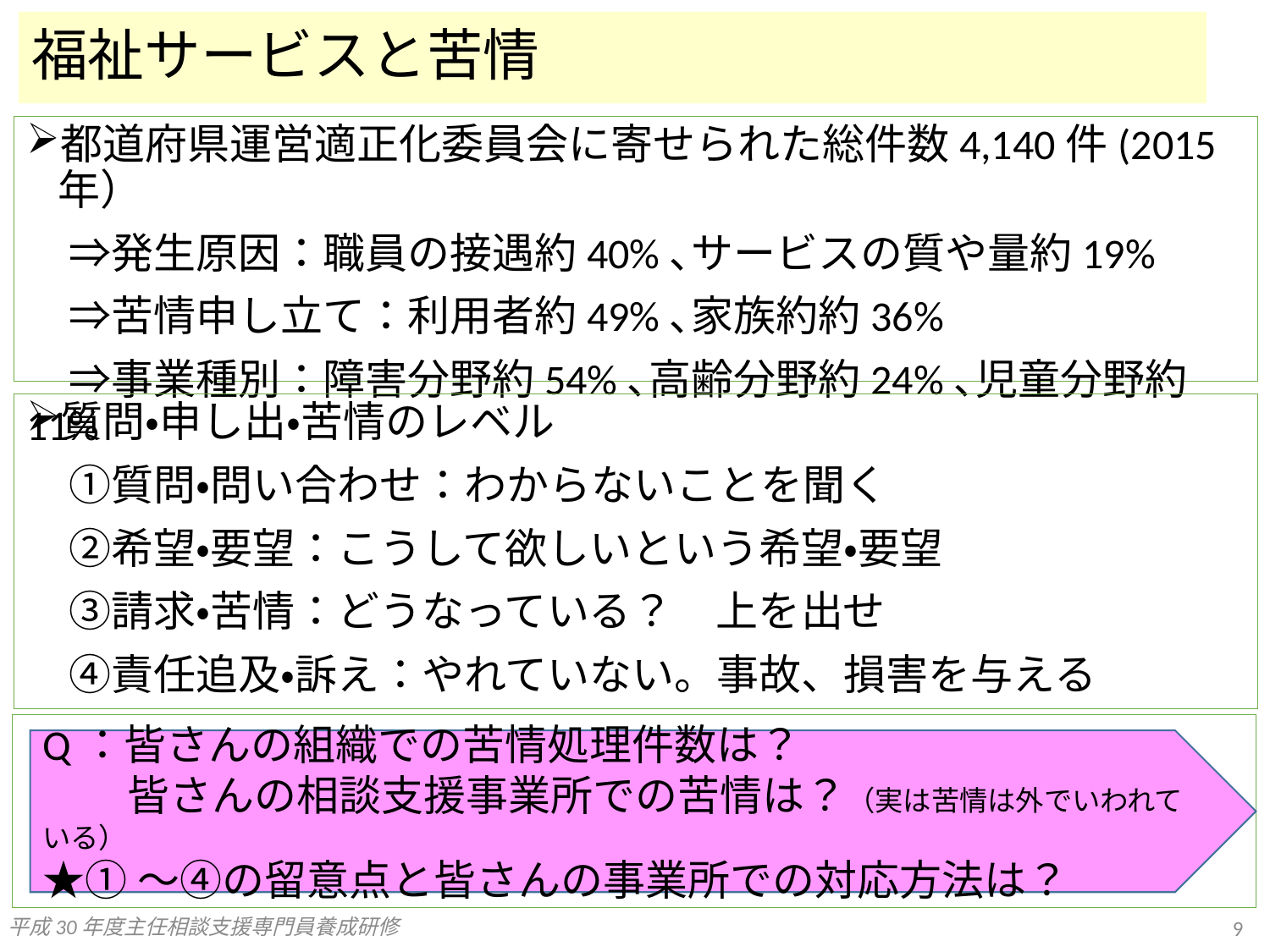

福祉サービスと苦情
都道府県運営適正化委員会に寄せられた総件数4,140件(2015年）
　⇒発生原因：職員の接遇約40%､サービスの質や量約19%
　⇒苦情申し立て：利用者約49%､家族約約36%
　⇒事業種別：障害分野約54%､高齢分野約24%､児童分野約11%

質問・申し出・苦情のレベル
　①質問・問い合わせ：わからないことを聞く
　②希望・要望：こうして欲しいという希望・要望
　③請求・苦情：どうなっている？　上を出せ
　④責任追及・訴え：やれていない。事故、損害を与える

Q：皆さんの組織での苦情処理件数は？
　　皆さんの相談支援事業所での苦情は？（実は苦情は外でいわれている）
★①～④の留意点と皆さんの事業所での対応方法は？
平成30年度主任相談支援専門員養成研修
9